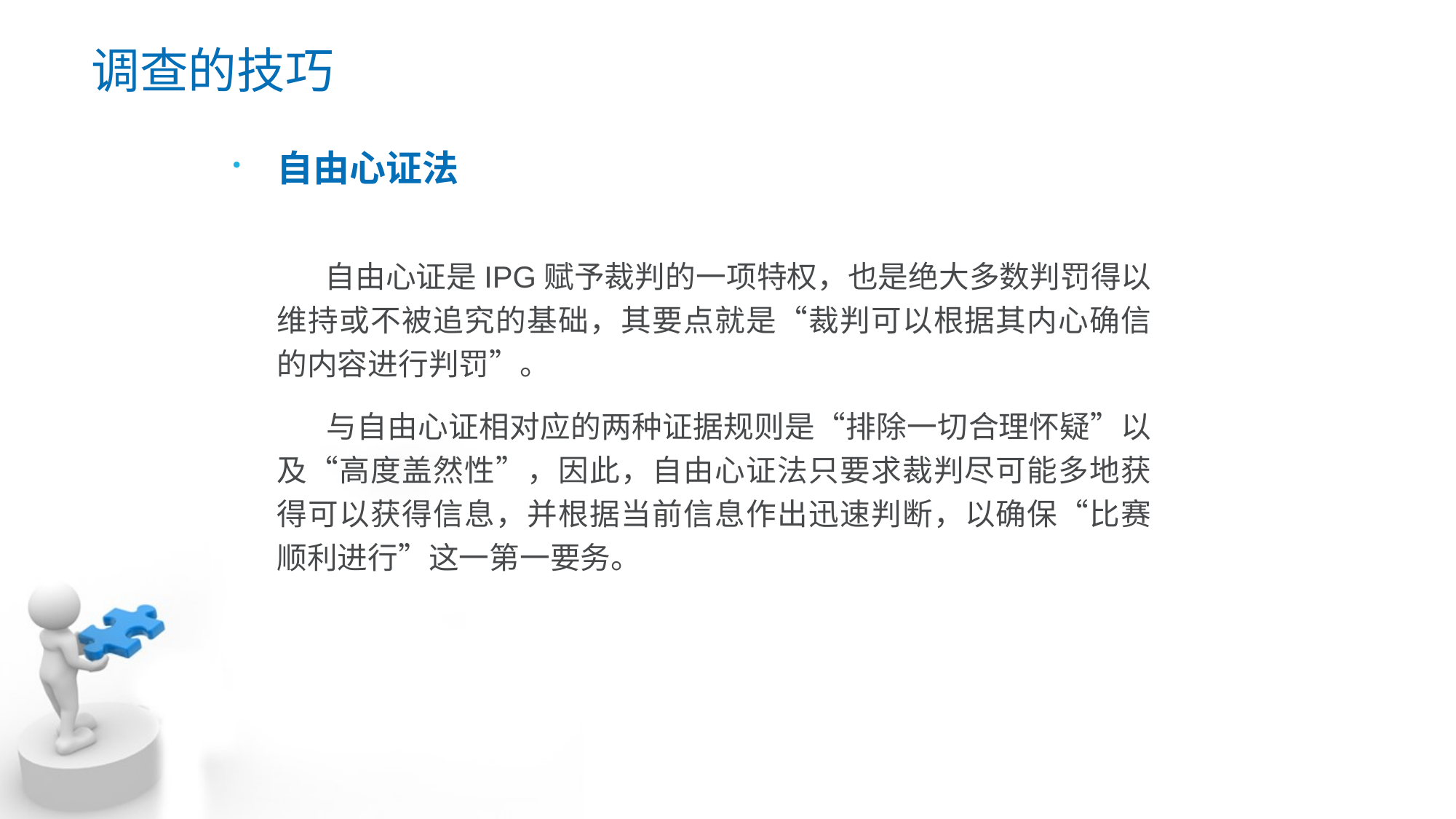

# 调查的技巧
自由心证法

      自由心证是IPG赋予裁判的一项特权，也是绝大多数判罚得以维持或不被追究的基础，其要点就是“裁判可以根据其内心确信的内容进行判罚”。
      与自由心证相对应的两种证据规则是“排除一切合理怀疑”以及“高度盖然性”，因此，自由心证法只要求裁判尽可能多地获得可以获得信息，并根据当前信息作出迅速判断，以确保“比赛顺利进行”这一第一要务。